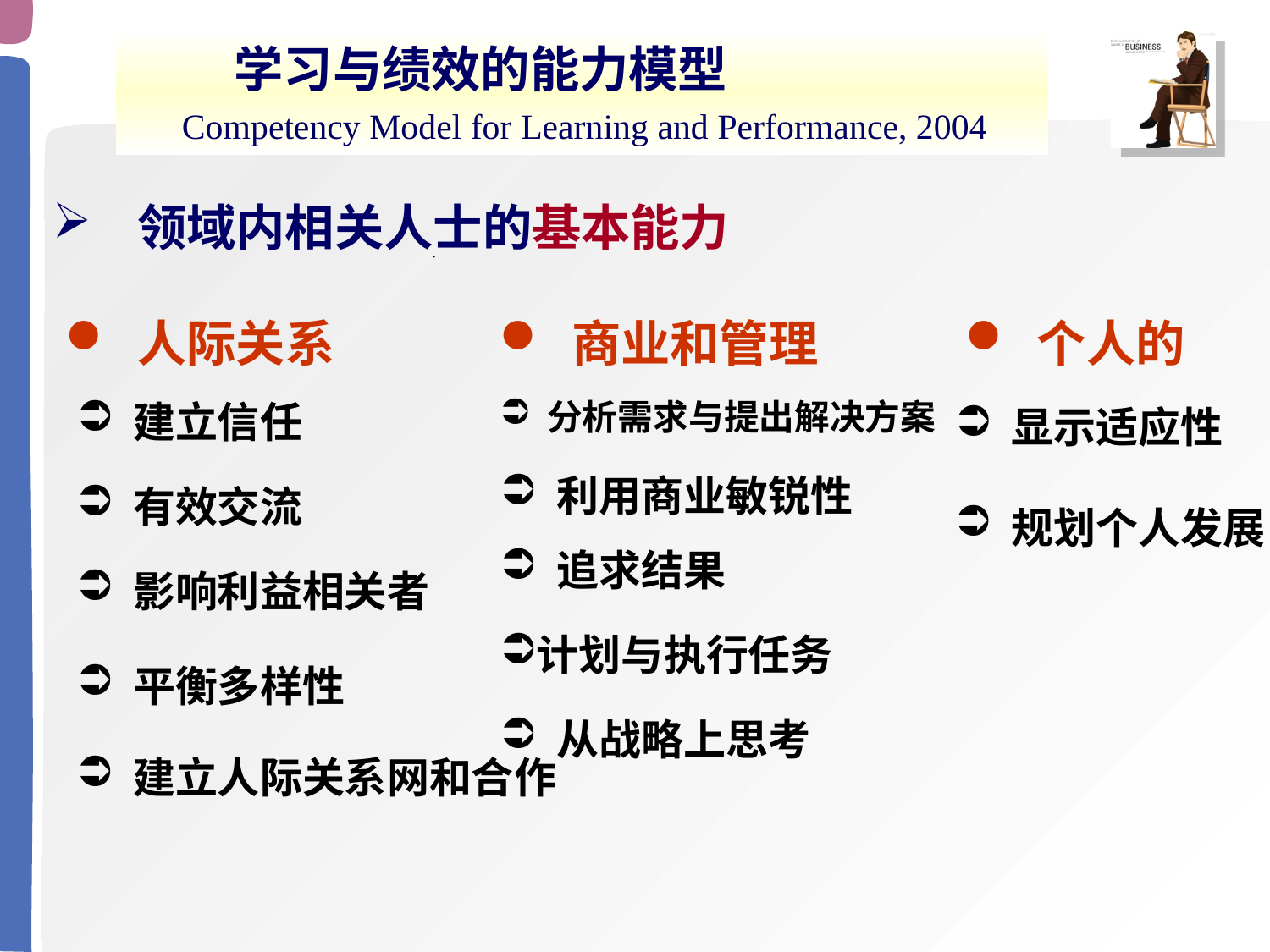

学习与绩效的能力模型
     Competency Model for Learning and Performance, 2004
   领域内相关人士的基本能力

 人际关系
 商业和管理
 个人的
 建立信任
 分析需求与提出解决方案
 显示适应性
 利用商业敏锐性
 有效交流
 规划个人发展
 追求结果
 影响利益相关者
计划与执行任务
 平衡多样性
 从战略上思考
 建立人际关系网和合作